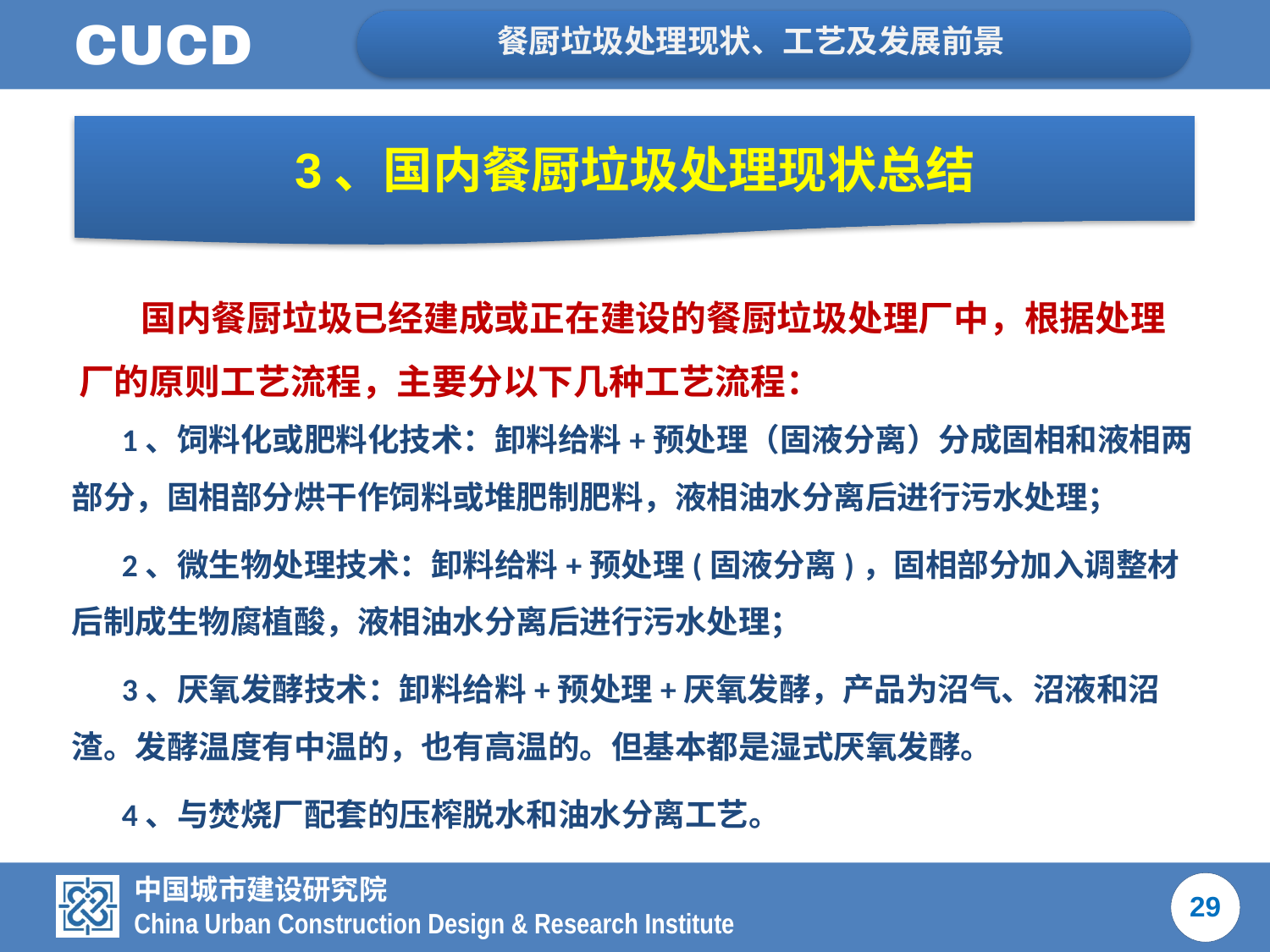

3、国内餐厨垃圾处理现状总结
国内餐厨垃圾已经建成或正在建设的餐厨垃圾处理厂中，根据处理厂的原则工艺流程，主要分以下几种工艺流程：
1、饲料化或肥料化技术：卸料给料+预处理（固液分离）分成固相和液相两部分，固相部分烘干作饲料或堆肥制肥料，液相油水分离后进行污水处理；
2、微生物处理技术：卸料给料+预处理(固液分离)，固相部分加入调整材后制成生物腐植酸，液相油水分离后进行污水处理；
3、厌氧发酵技术：卸料给料+预处理+厌氧发酵，产品为沼气、沼液和沼渣。发酵温度有中温的，也有高温的。但基本都是湿式厌氧发酵。
4、与焚烧厂配套的压榨脱水和油水分离工艺。
29